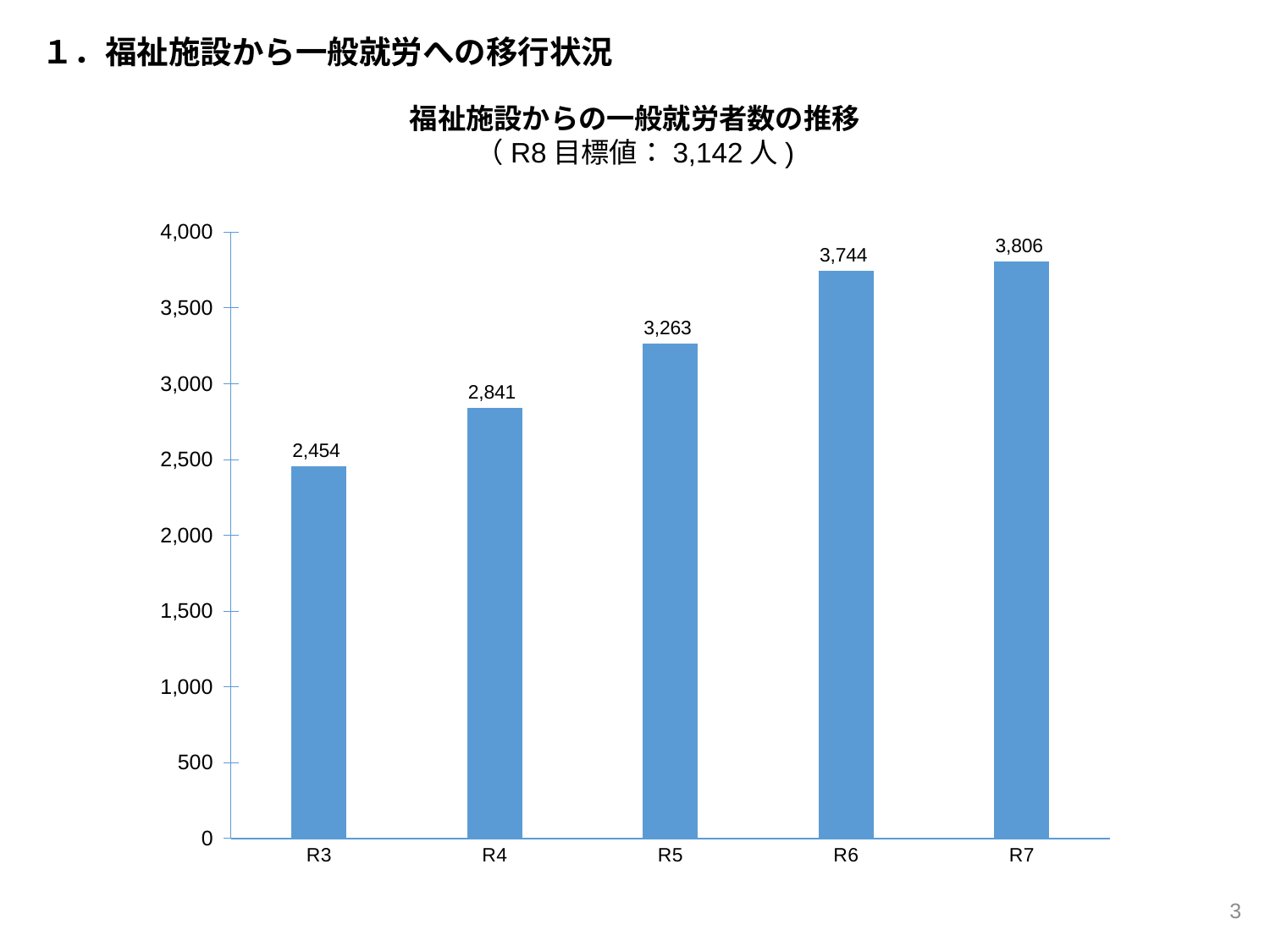

１．福祉施設から一般就労への移行状況
福祉施設からの一般就労者数の推移
（R8目標値：3,142人)

### Chart

| Category |  |
|---|---|
| R3 | 2454.0 |
| R4 | 2841.0 |
| R5 | 3263.0 |
| R6 | 3744.0 |
| R7 | 3806.0 |
3